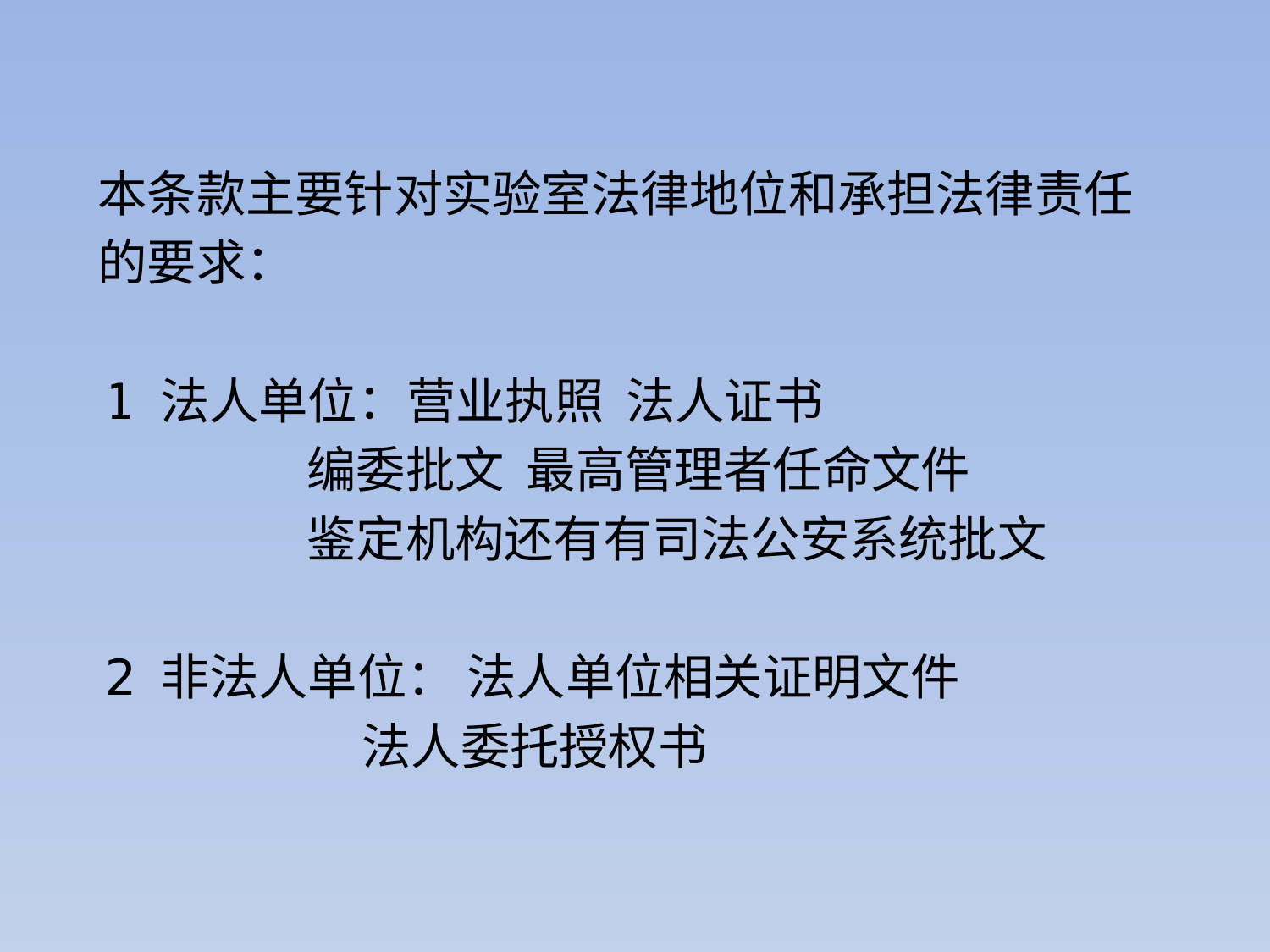

本条款主要针对实验室法律地位和承担法律责任
 的要求：

  1 法人单位：营业执照  法人证书
                    编委批文  最高管理者任命文件
                    鉴定机构还有有司法公安系统批文

  2 非法人单位： 法人单位相关证明文件
                         法人委托授权书